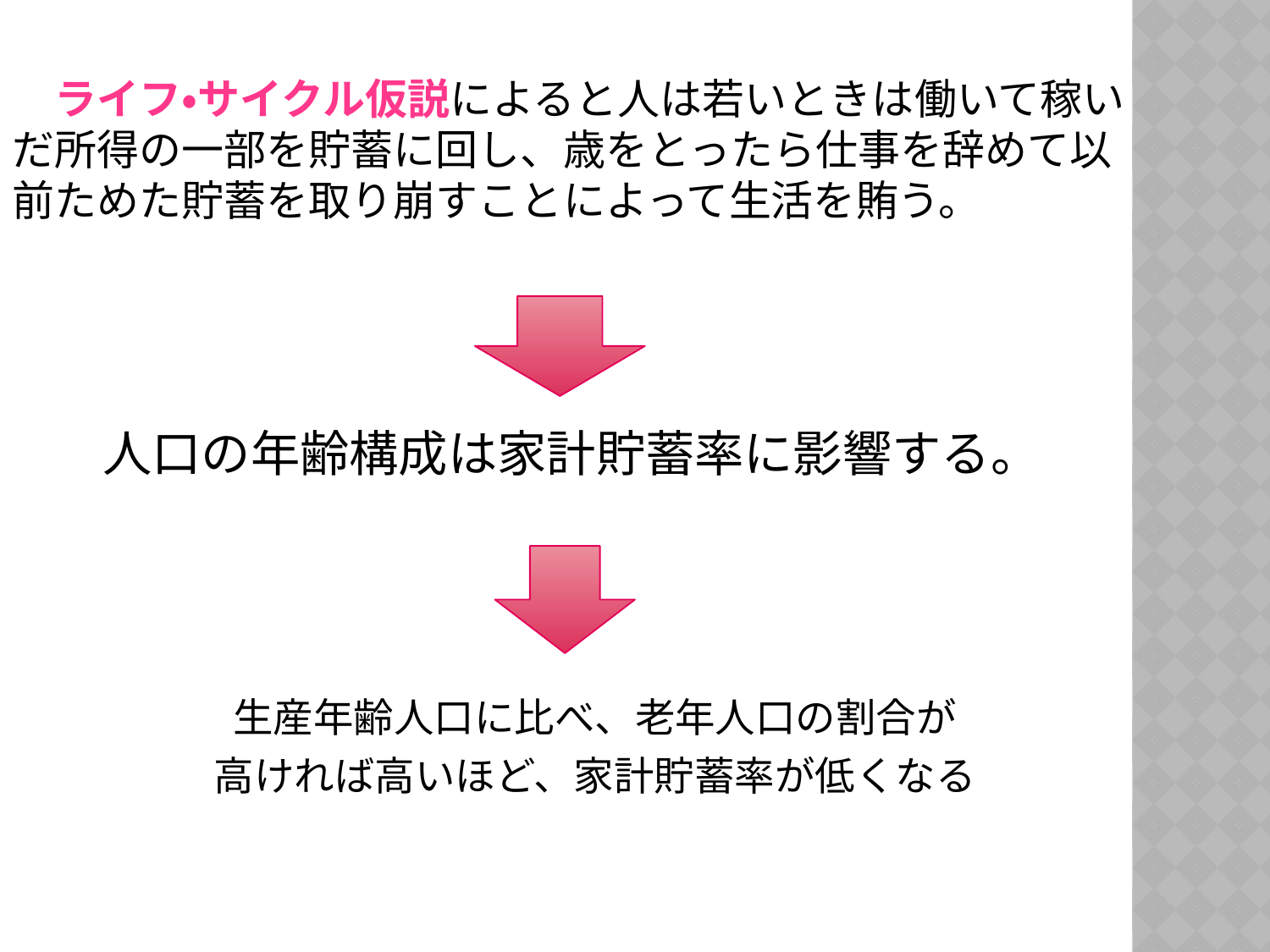

ライフ・サイクル仮説によると人は若いときは働いて稼いだ所得の一部を貯蓄に回し、歳をとったら仕事を辞めて以前ためた貯蓄を取り崩すことによって生活を賄う。

人口の年齢構成は家計貯蓄率に影響する。

生産年齢人口に比べ、老年人口の割合が
高ければ高いほど、家計貯蓄率が低くなる